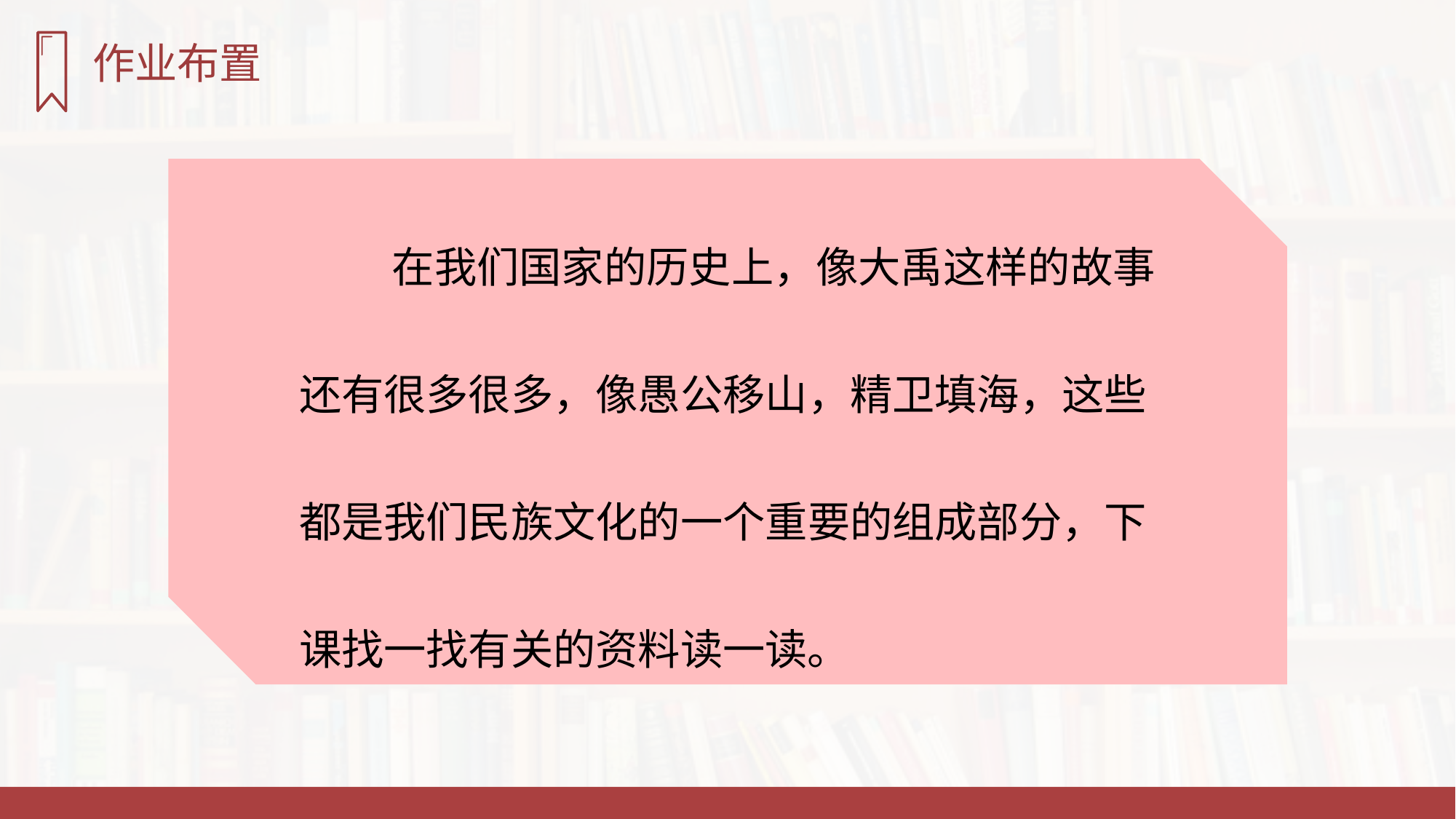

作业布置

   在我们国家的历史上，像大禹这样的故事还有很多很多，像愚公移山，精卫填海，这些都是我们民族文化的一个重要的组成部分，下课找一找有关的资料读一读。